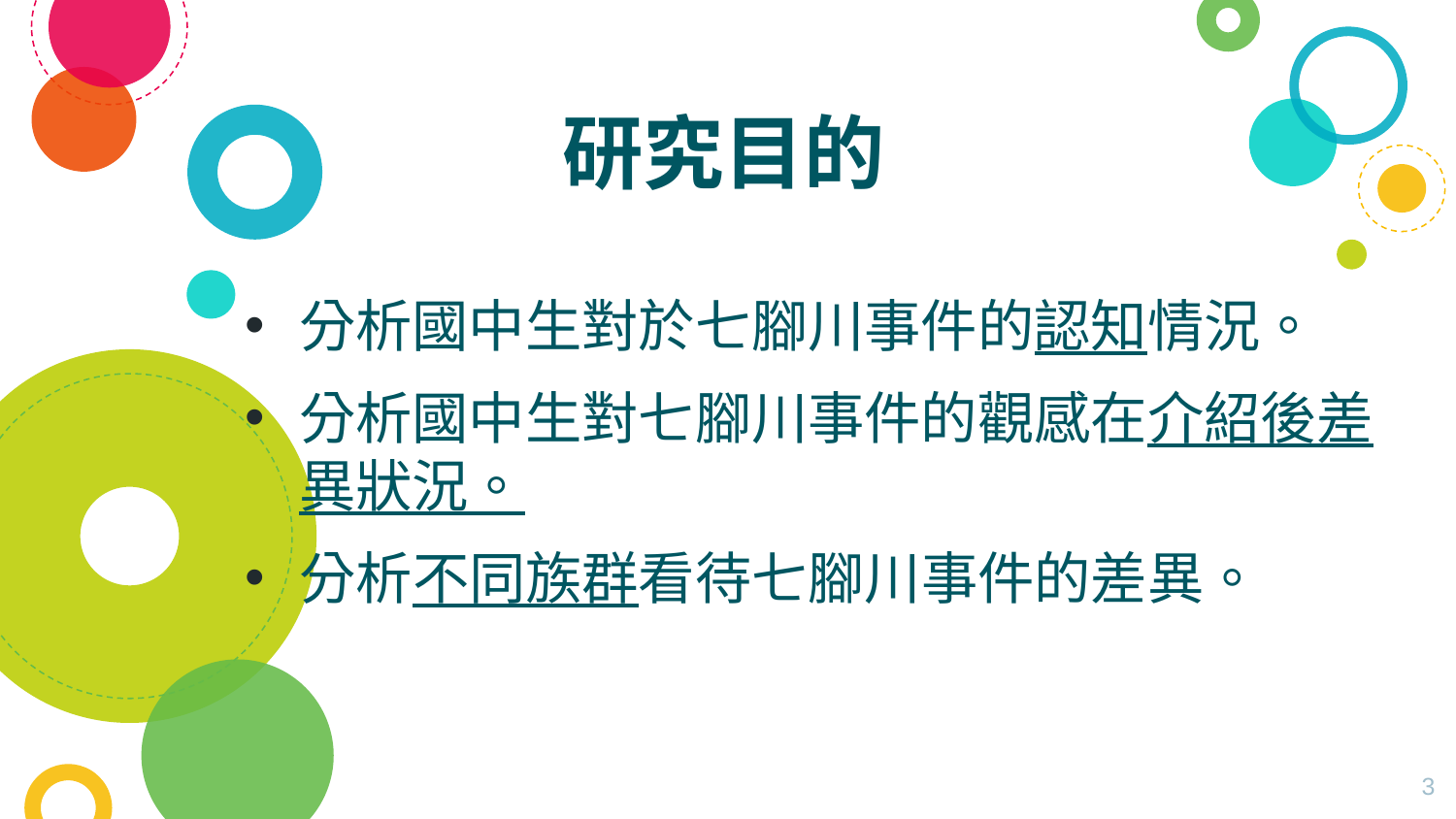

# 研究目的

分析國中生對於七腳川事件的認知情況。
分析國中生對七腳川事件的觀感在介紹後差異狀況。
分析不同族群看待七腳川事件的差異。

3